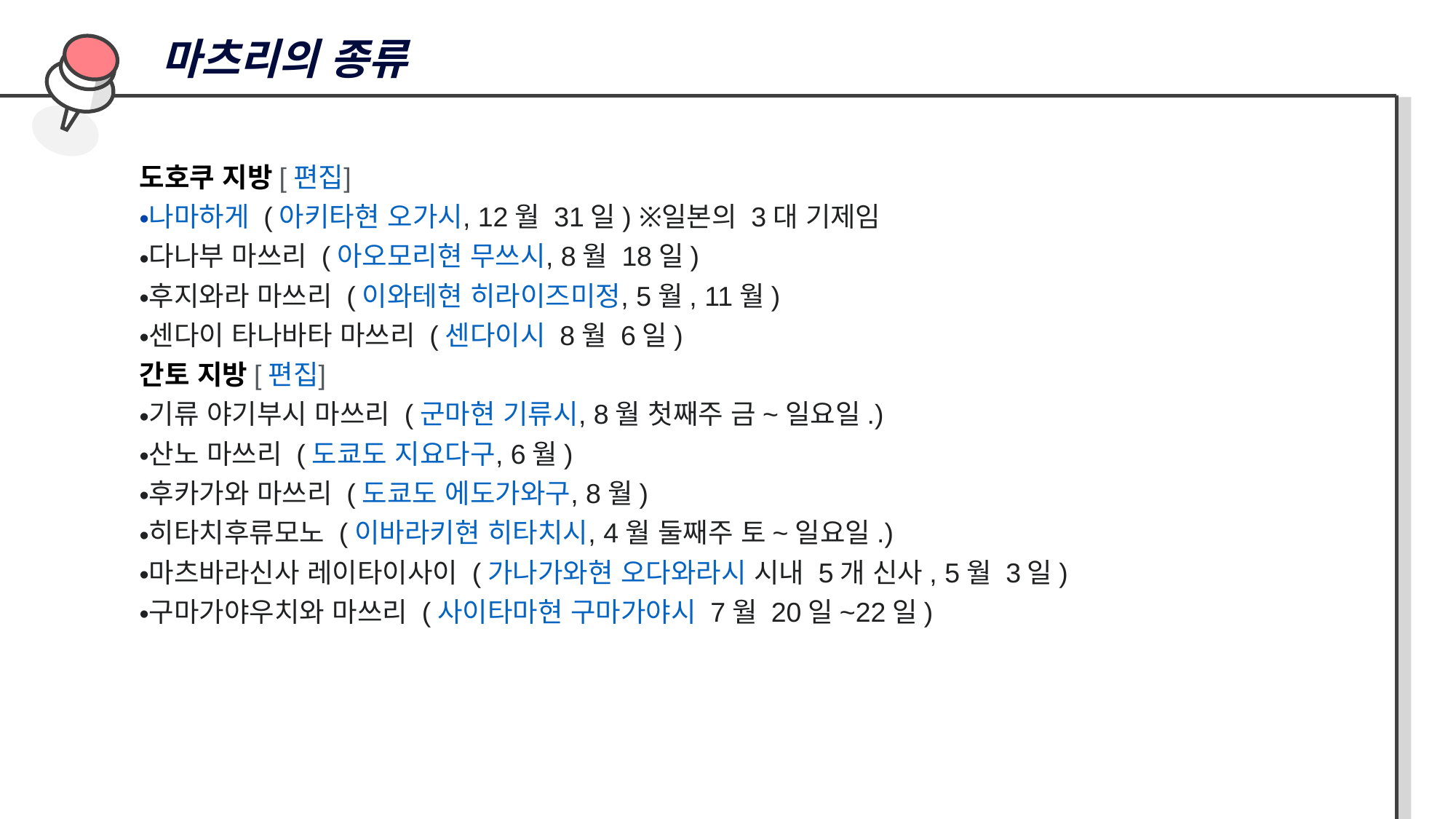

마츠리의 종류

도호쿠 지방[편집]
나마하게 (아키타현 오가시, 12월 31일) ※일본의 3대 기제임
다나부 마쓰리 (아오모리현 무쓰시, 8월 18일)
후지와라 마쓰리 (이와테현 히라이즈미정, 5월, 11월)
센다이 타나바타 마쓰리 (센다이시 8월 6일)
간토 지방[편집]
기류 야기부시 마쓰리 (군마현 기류시, 8월 첫째주 금~일요일.)
산노 마쓰리 (도쿄도 지요다구, 6월)
후카가와 마쓰리 (도쿄도 에도가와구, 8월)
히타치후류모노 (이바라키현 히타치시, 4월 둘째주 토~일요일.)
마츠바라신사 레이타이사이 (가나가와현 오다와라시 시내 5개 신사, 5월 3일)
구마가야우치와 마쓰리 (사이타마현 구마가야시 7월 20일~22일)